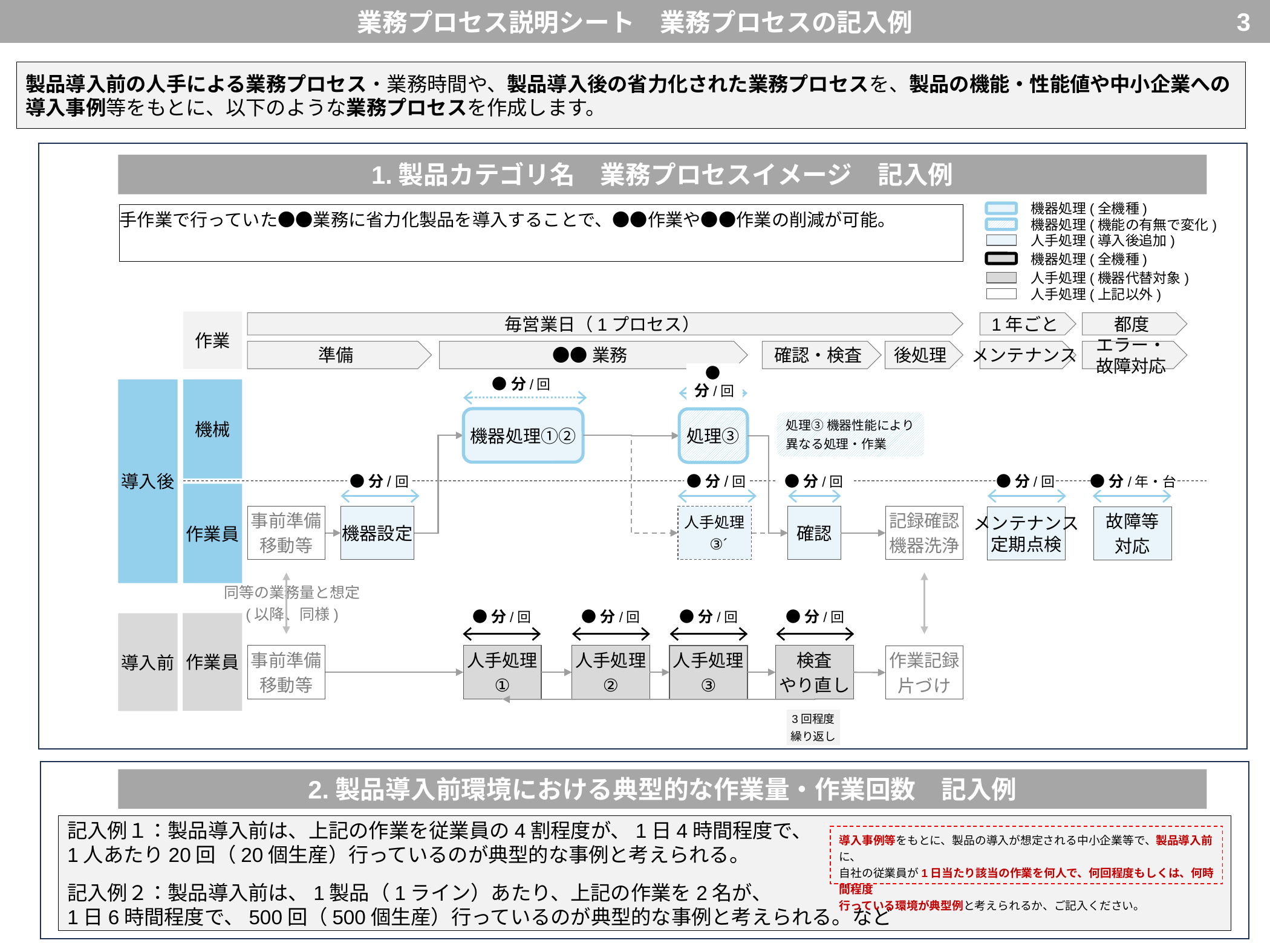

業務プロセス説明シート　業務プロセスの記入例
3
製品導入前の人手による業務プロセス・業務時間や、製品導入後の省力化された業務プロセスを、製品の機能・性能値や中小企業への導入事例等をもとに、以下のような業務プロセスを作成します。

1.製品カテゴリ名　業務プロセスイメージ　記入例

機器処理(全機種)
手作業で行っていた●●業務に省力化製品を導入することで、●●作業や●●作業の削減が可能。

機器処理(機能の有無で変化)

人手処理(導入後追加)

機器処理(全機種)

人手処理(機器代替対象)

人手処理(上記以外)
作業
毎営業日（1プロセス）
1年ごと
都度
準備
●●業務
確認・検査
後処理
メンテナンス
エラー・
故障対応
●分/回
●分/回
導入後
機械
機器処理①②
処理③
処理③ 機器性能により
異なる処理・作業
●分/回
●分/回
●分/年・台
●分/回
●分/回
作業員
機器設定
人手処理
  ③´
確認
事前準備
移動等
記録確認
機器洗浄
メンテナンス
定期点検
故障等
対応
同等の業務量と想定
(以降、同様)
●分/回
●分/回
●分/回
●分/回
作業員
導入前
事前準備
移動等
人手処理
①
人手処理
②
人手処理
③
検査
やり直し
作業記録
片づけ
3回程度
繰り返し

2.製品導入前環境における典型的な作業量・作業回数　記入例
記入例１：製品導入前は、上記の作業を従業員の4割程度が、1日4時間程度で、
1人あたり20回（20個生産）行っているのが典型的な事例と考えられる。

記入例２：製品導入前は、1製品（1ライン）あたり、上記の作業を2名が、
1日6時間程度で、500回（500個生産）行っているのが典型的な事例と考えられる。など
導入事例等をもとに、製品の導入が想定される中小企業等で、製品導入前に、
自社の従業員が1日当たり該当の作業を何人で、何回程度もしくは、何時間程度
行っている環境が典型例と考えられるか、ご記入ください。